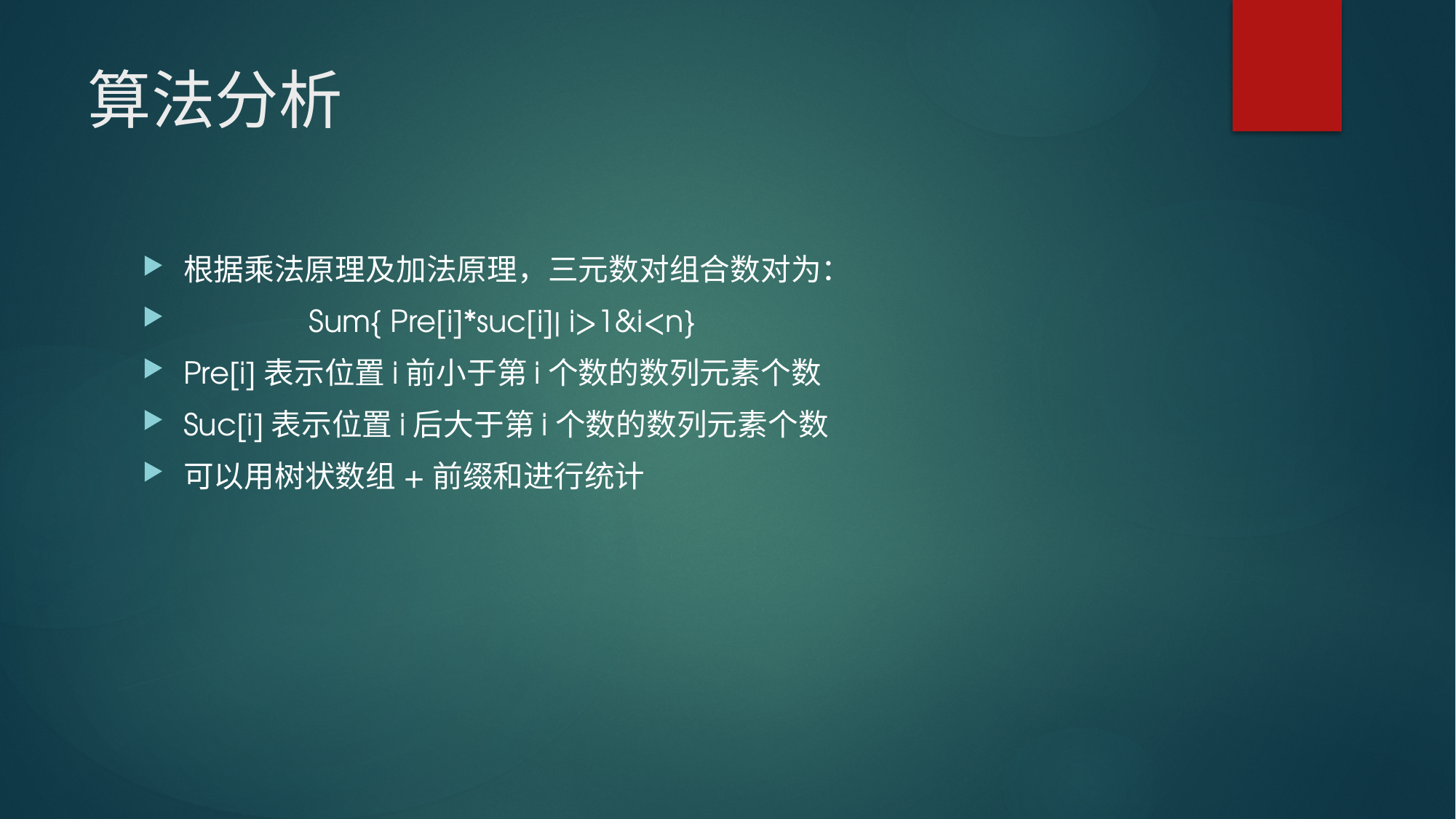

# 算法分析
根据乘法原理及加法原理，三元数对组合数对为：
               Sum{ Pre[i]*suc[i]| i>1&i<n}
Pre[i]表示位置i前小于第i个数的数列元素个数
Suc[i]表示位置i后大于第i个数的数列元素个数
可以用树状数组+前缀和进行统计